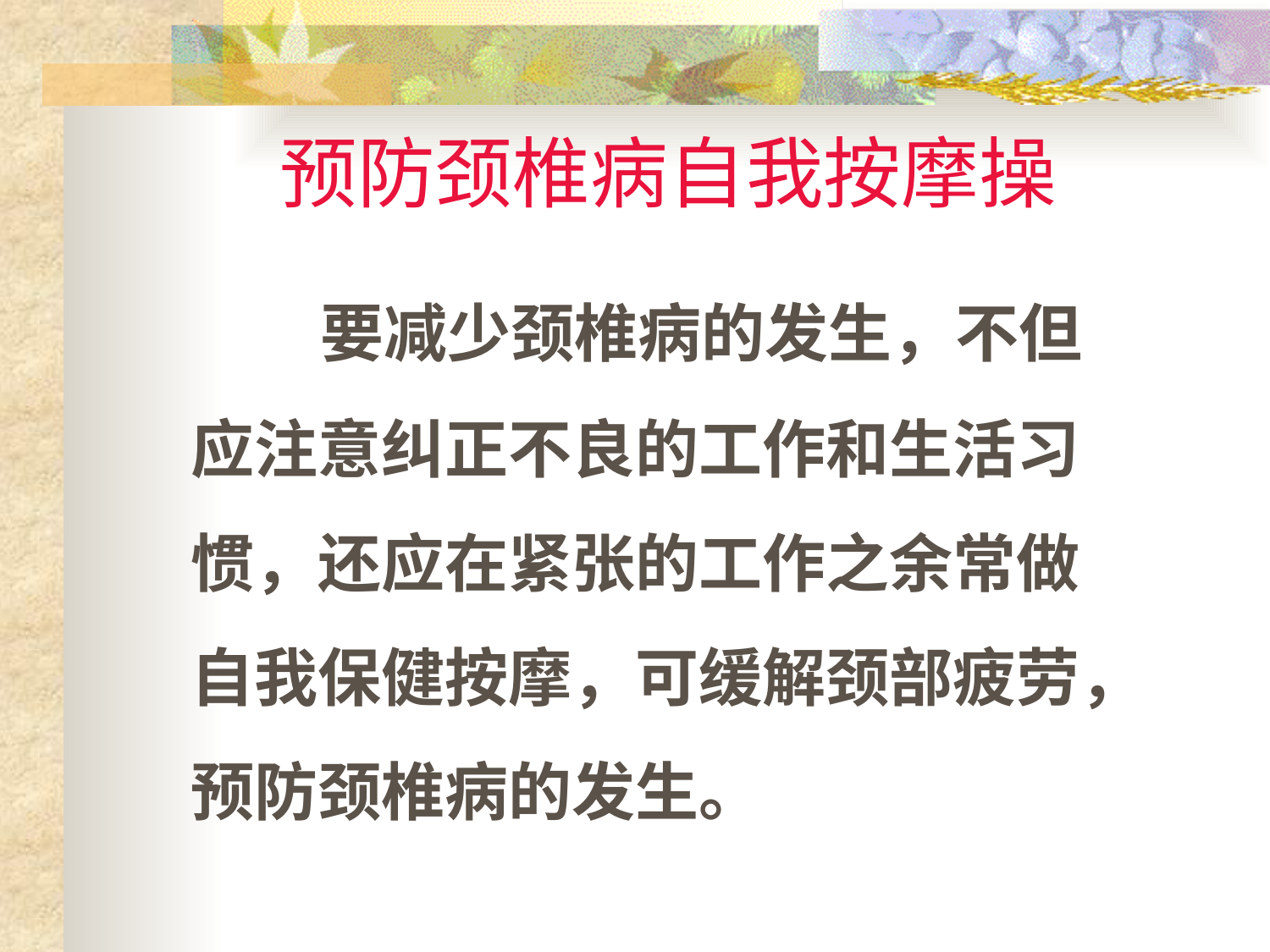

# 预防颈椎病自我按摩操

       要减少颈椎病的发生，不但应注意纠正不良的工作和生活习惯，还应在紧张的工作之余常做自我保健按摩，可缓解颈部疲劳，预防颈椎病的发生。